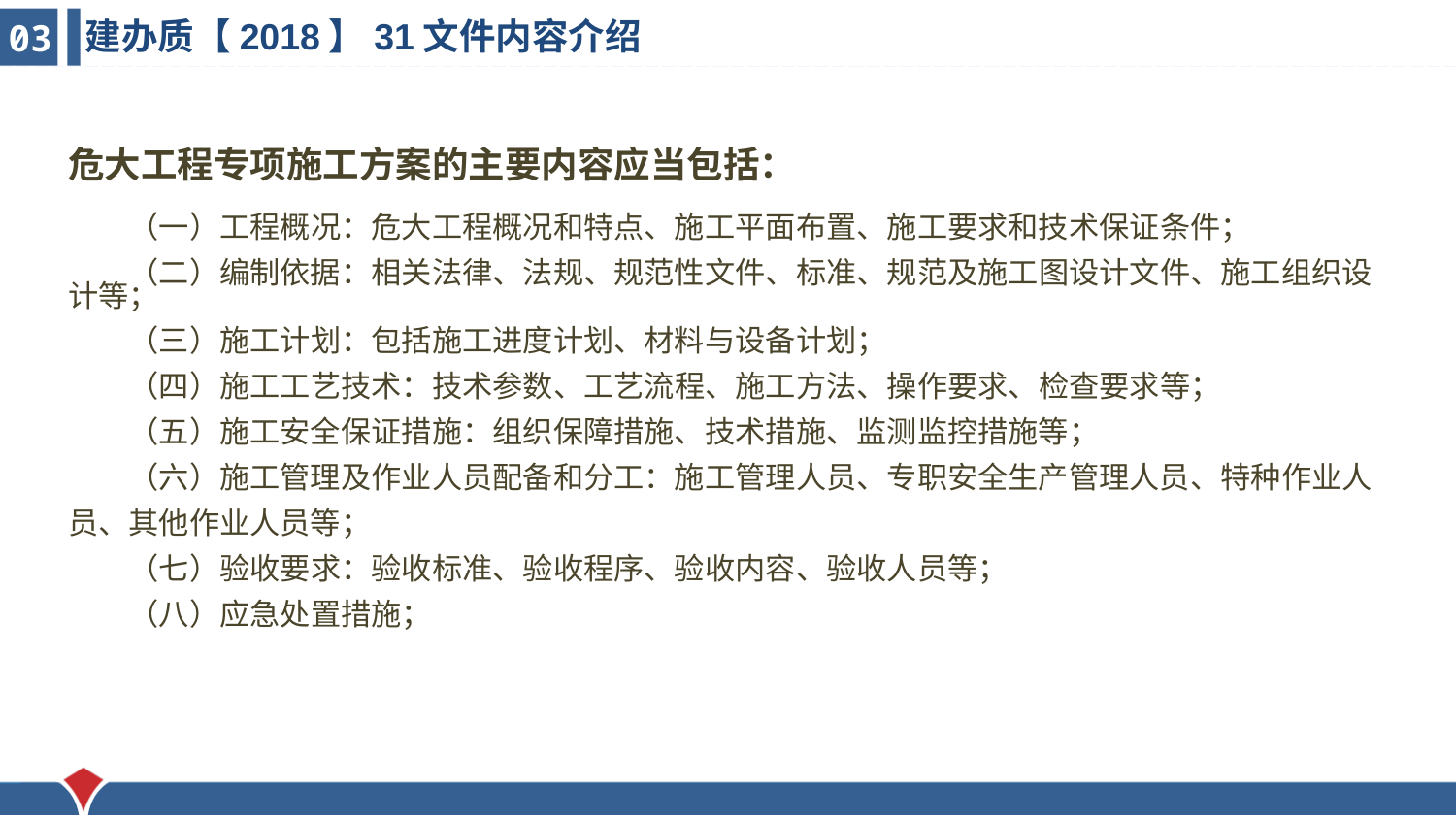

建办质【2018】31文件内容介绍
03
危大工程专项施工方案的主要内容应当包括：

　　（一）工程概况：危大工程概况和特点、施工平面布置、施工要求和技术保证条件；

　　（二）编制依据：相关法律、法规、规范性文件、标准、规范及施工图设计文件、施工组织设计等；

　　（三）施工计划：包括施工进度计划、材料与设备计划；

　　（四）施工工艺技术：技术参数、工艺流程、施工方法、操作要求、检查要求等；

　　（五）施工安全保证措施：组织保障措施、技术措施、监测监控措施等；

　　（六）施工管理及作业人员配备和分工：施工管理人员、专职安全生产管理人员、特种作业人

员、其他作业人员等；

　　（七）验收要求：验收标准、验收程序、验收内容、验收人员等；

　　（八）应急处置措施；